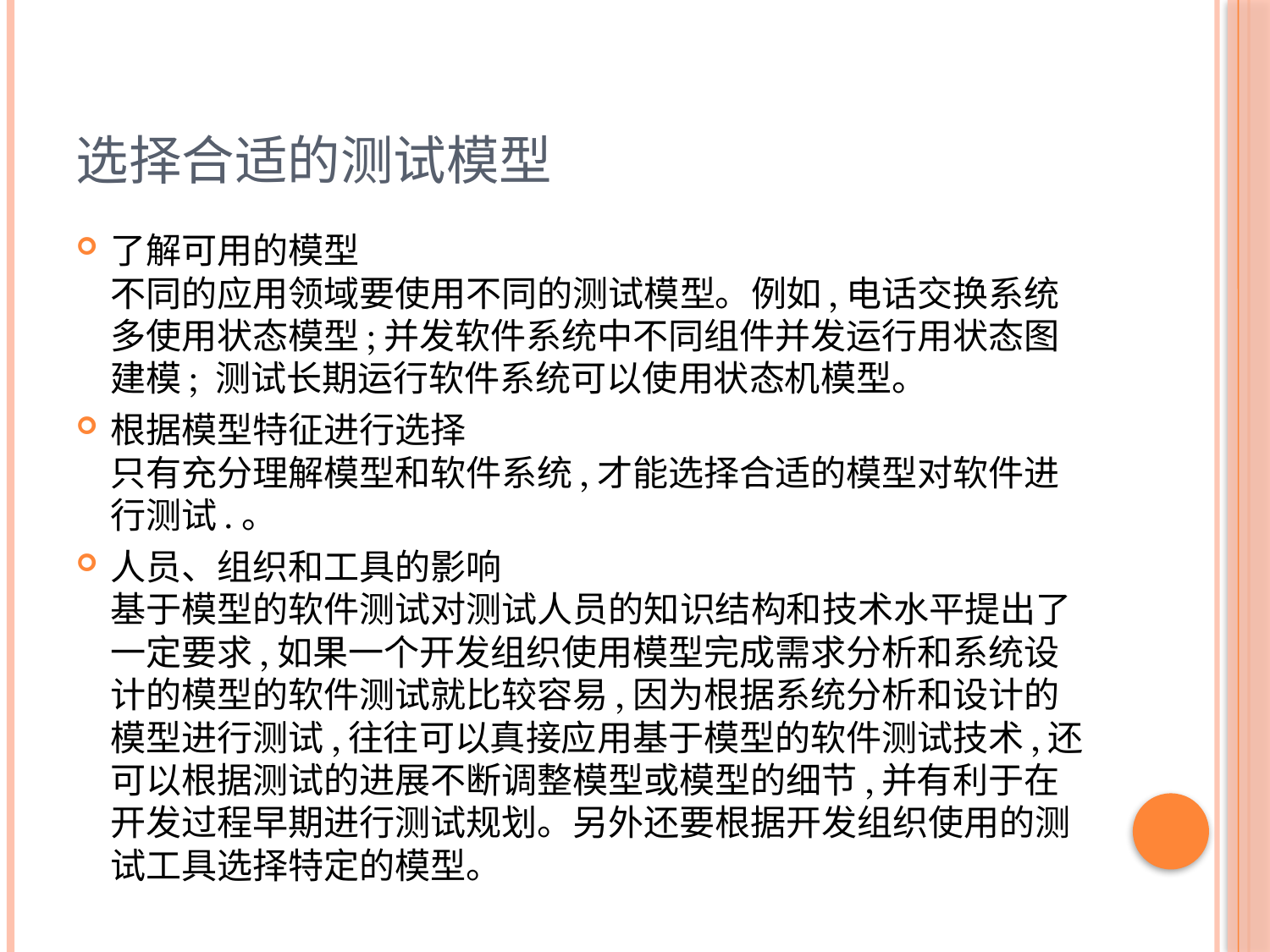

# 选择合适的测试模型
了解可用的模型
不同的应用领域要使用不同的测试模型。例如,电话交换系统多使用状态模型;并发软件系统中不同组件并发运行用状态图建模; 测试长期运行软件系统可以使用状态机模型。
根据模型特征进行选择
只有充分理解模型和软件系统,才能选择合适的模型对软件进行测试.。
人员、组织和工具的影响
基于模型的软件测试对测试人员的知识结构和技术水平提出了一定要求,如果一个开发组织使用模型完成需求分析和系统设计的模型的软件测试就比较容易,因为根据系统分析和设计的模型进行测试,往往可以真接应用基于模型的软件测试技术,还可以根据测试的进展不断调整模型或模型的细节,并有利于在开发过程早期进行测试规划。另外还要根据开发组织使用的测试工具选择特定的模型。